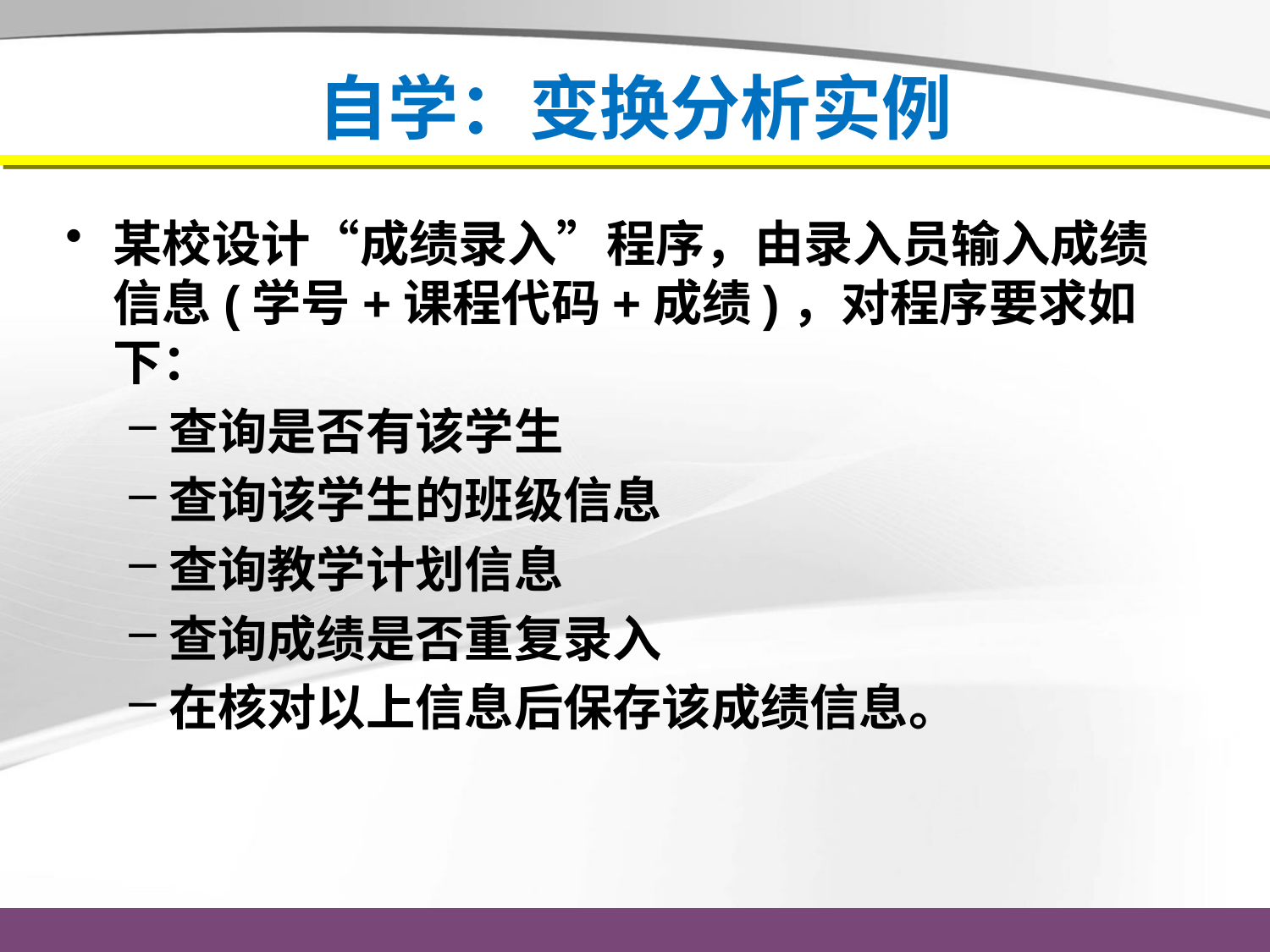

# 自学：变换分析实例
某校设计“成绩录入”程序，由录入员输入成绩信息(学号+课程代码+成绩)，对程序要求如下：
查询是否有该学生
查询该学生的班级信息
查询教学计划信息
查询成绩是否重复录入
在核对以上信息后保存该成绩信息。